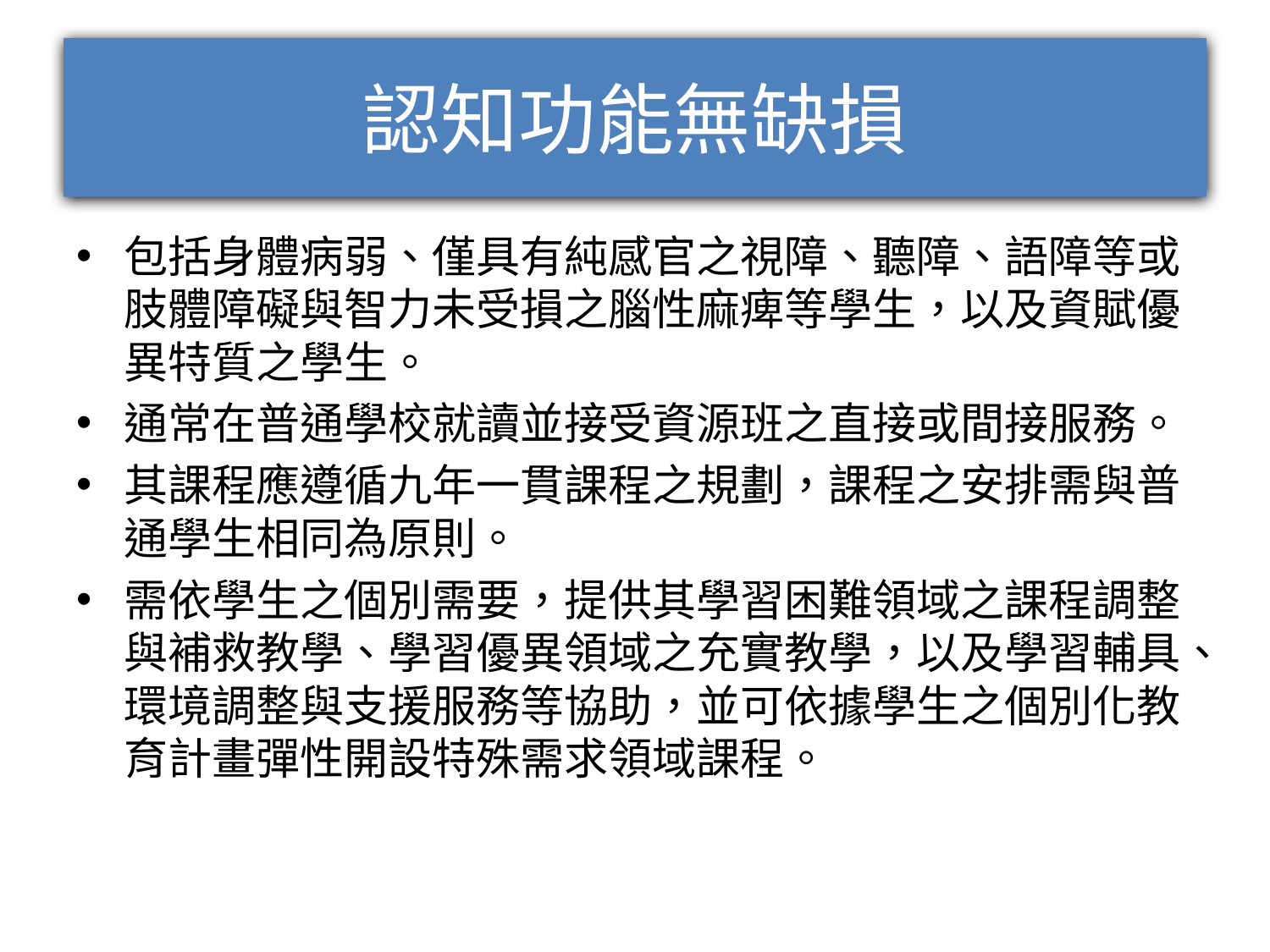

# 認知功能無缺損
包括身體病弱、僅具有純感官之視障、聽障、語障等或肢體障礙與智力未受損之腦性麻痺等學生，以及資賦優異特質之學生。
通常在普通學校就讀並接受資源班之直接或間接服務。
其課程應遵循九年一貫課程之規劃，課程之安排需與普通學生相同為原則。
需依學生之個別需要，提供其學習困難領域之課程調整與補救教學、學習優異領域之充實教學，以及學習輔具、環境調整與支援服務等協助，並可依據學生之個別化教育計畫彈性開設特殊需求領域課程。